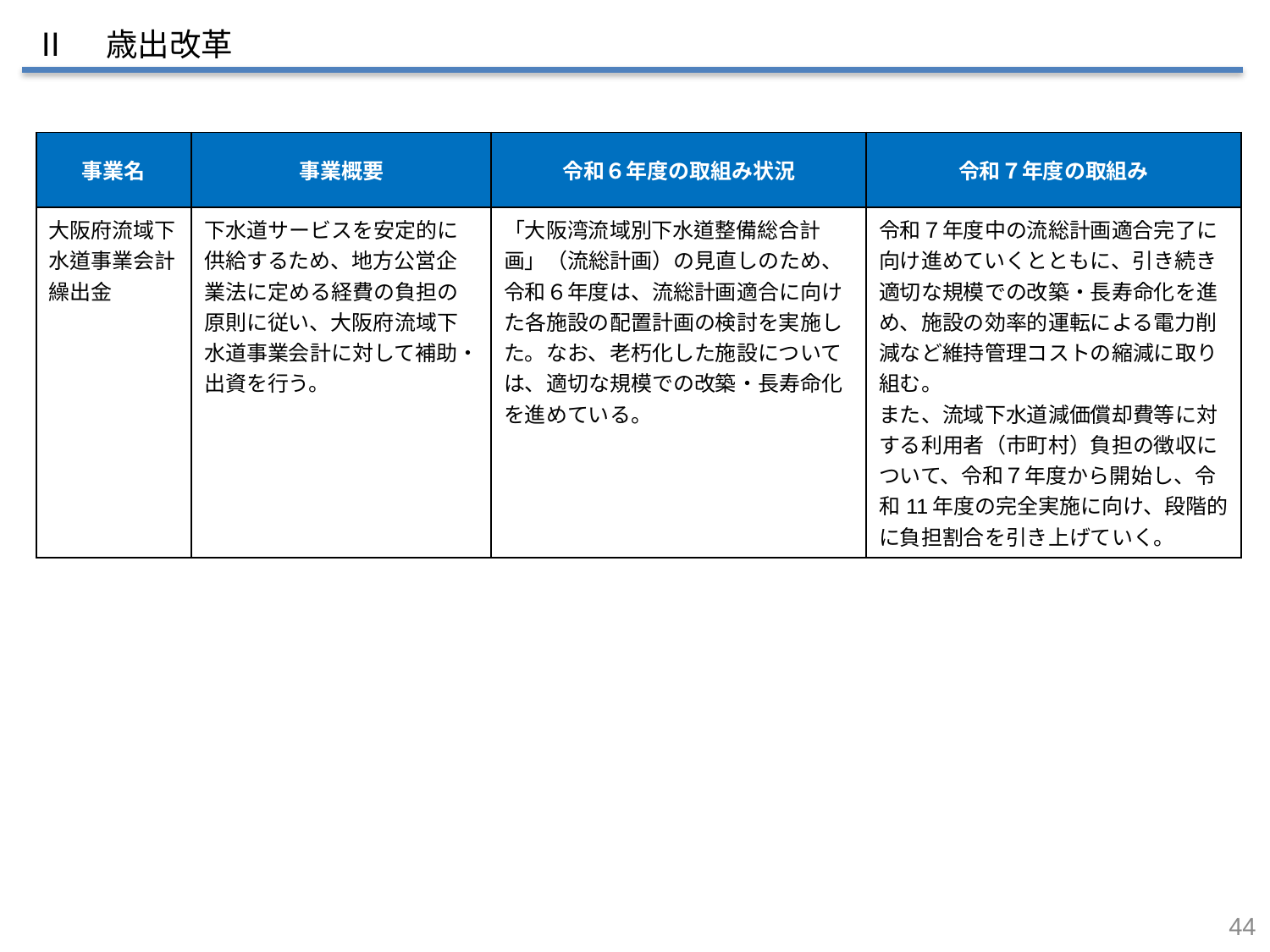

Ⅱ　歳出改革
| 事業名 | 事業概要 | 令和６年度の取組み状況 | 令和７年度の取組み |
| --- | --- | --- | --- |
| 大阪府流域下水道事業会計繰出金 | 下水道サービスを安定的に供給するため、地方公営企業法に定める経費の負担の原則に従い、大阪府流域下水道事業会計に対して補助・出資を行う。 | 「大阪湾流域別下水道整備総合計画」（流総計画）の見直しのため、令和６年度は、流総計画適合に向けた各施設の配置計画の検討を実施した。なお、老朽化した施設については、適切な規模での改築・長寿命化を進めている。 | 令和７年度中の流総計画適合完了に向け進めていくとともに、引き続き適切な規模での改築・長寿命化を進め、施設の効率的運転による電力削減など維持管理コストの縮減に取り組む。 また、流域下水道減価償却費等に対する利用者（市町村）負担の徴収について、令和７年度から開始し、令和11年度の完全実施に向け、段階的に負担割合を引き上げていく。 |
44